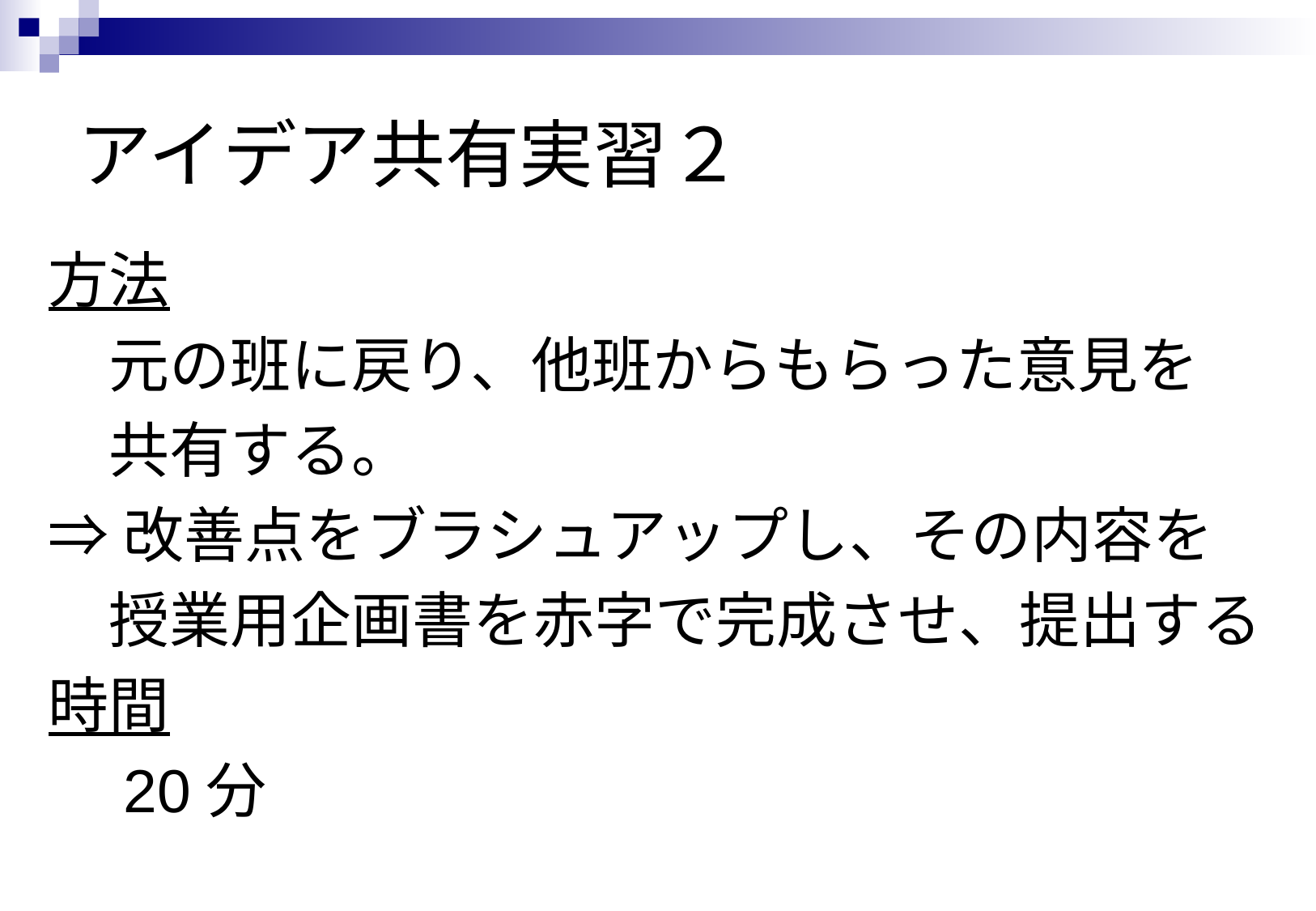

# アイデア共有実習２
方法
　元の班に戻り、他班からもらった意見を
　共有する。
⇒改善点をブラシュアップし、その内容を
　授業用企画書を赤字で完成させ、提出する
時間
　20分